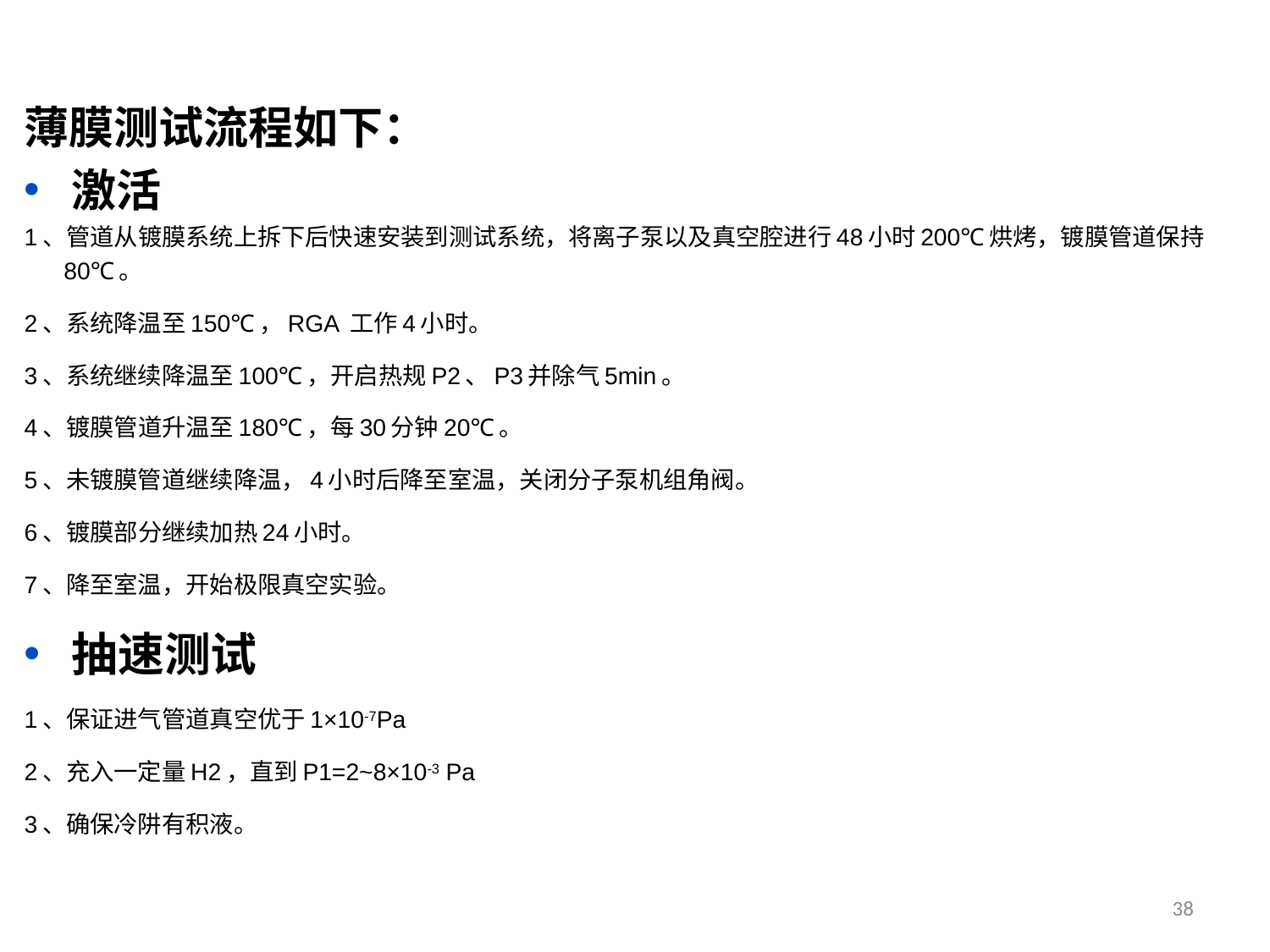

薄膜测试流程如下：
激活
1、管道从镀膜系统上拆下后快速安装到测试系统，将离子泵以及真空腔进行48小时200℃烘烤，镀膜管道保持80℃。
2、系统降温至150℃，RGA 工作4小时。
3、系统继续降温至100℃，开启热规P2、P3并除气5min。
4、镀膜管道升温至180℃，每30分钟20℃。
5、未镀膜管道继续降温，4小时后降至室温，关闭分子泵机组角阀。
6、镀膜部分继续加热24小时。
7、降至室温，开始极限真空实验。
抽速测试
1、保证进气管道真空优于1×10-7Pa
2、充入一定量H2，直到P1=2~8×10-3 Pa
3、确保冷阱有积液。

38